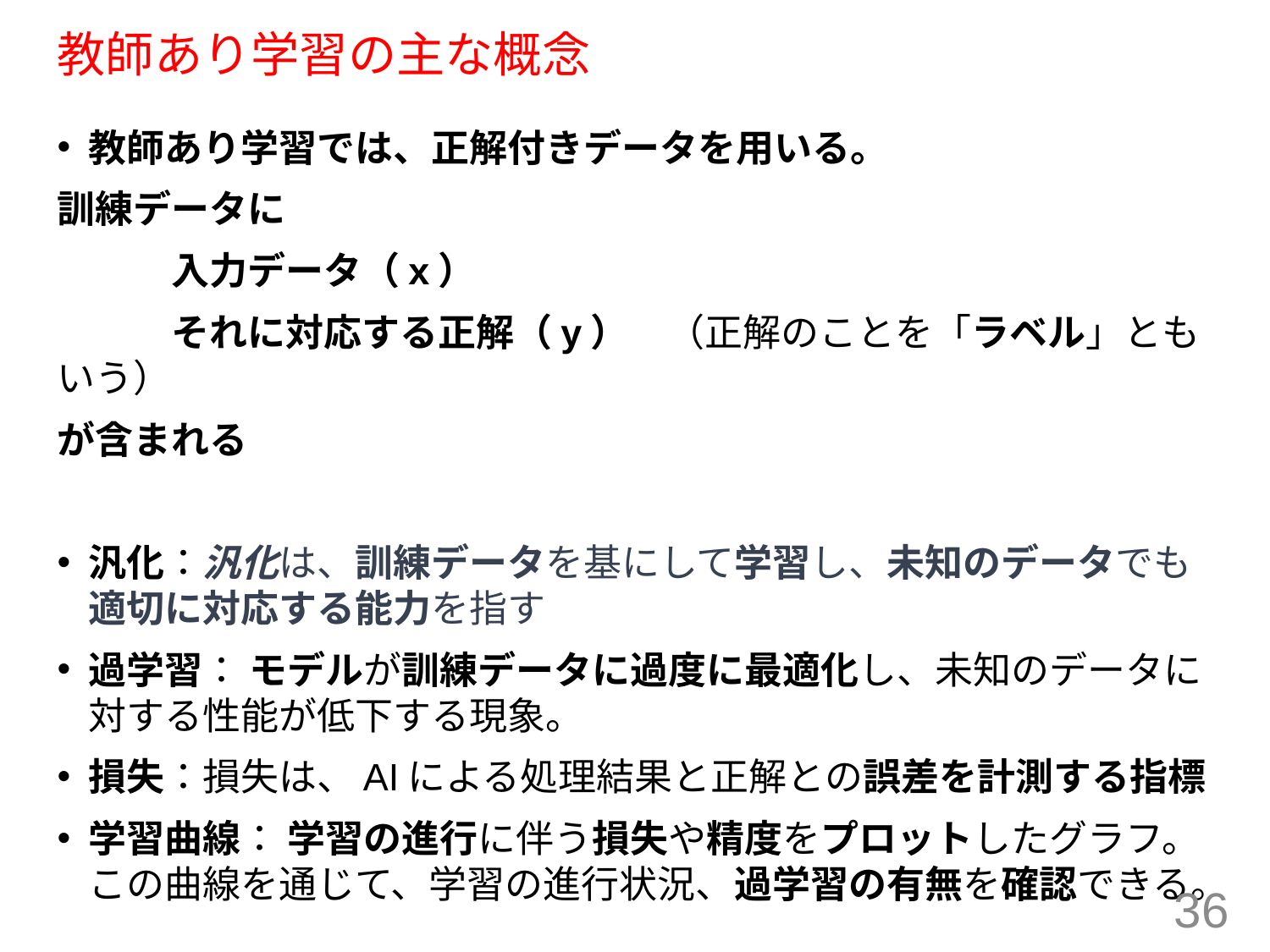

# 教師あり学習の主な概念
教師あり学習では、正解付きデータを用いる。
訓練データに
	入力データ（x）
	それに対応する正解（y）　（正解のことを「ラベル」ともいう）
が含まれる

汎化：汎化は、訓練データを基にして学習し、未知のデータでも適切に対応する能力を指す
過学習： モデルが訓練データに過度に最適化し、未知のデータに対する性能が低下する現象。
損失：損失は、AIによる処理結果と正解との誤差を計測する指標
学習曲線： 学習の進行に伴う損失や精度をプロットしたグラフ。この曲線を通じて、学習の進行状況、過学習の有無を確認できる。
36